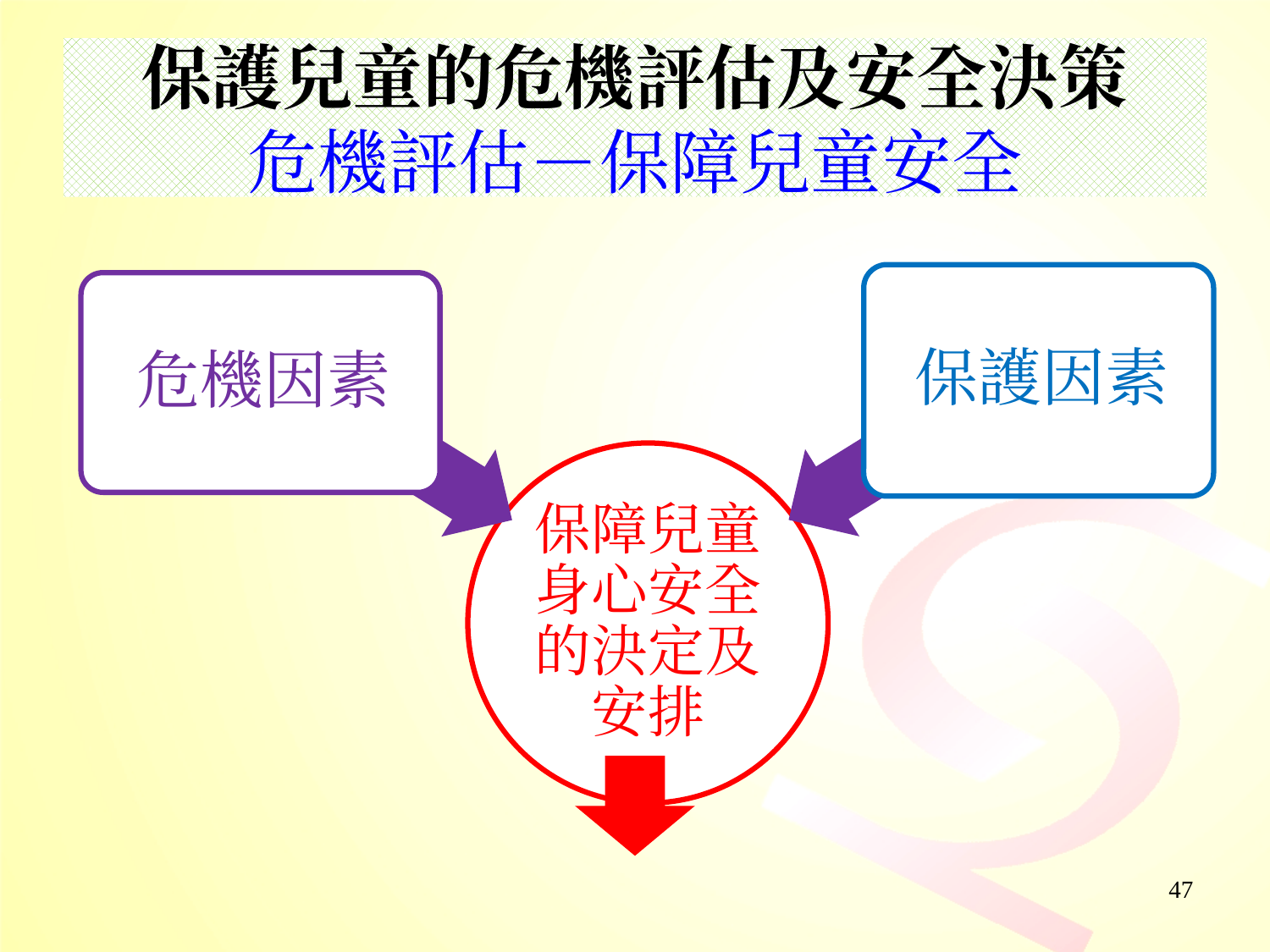

# 保護兒童的危機評估及安全決策 危機評估－保障兒童安全
保障兒童身心安全的決定及安排
危機因素
保護因素

47